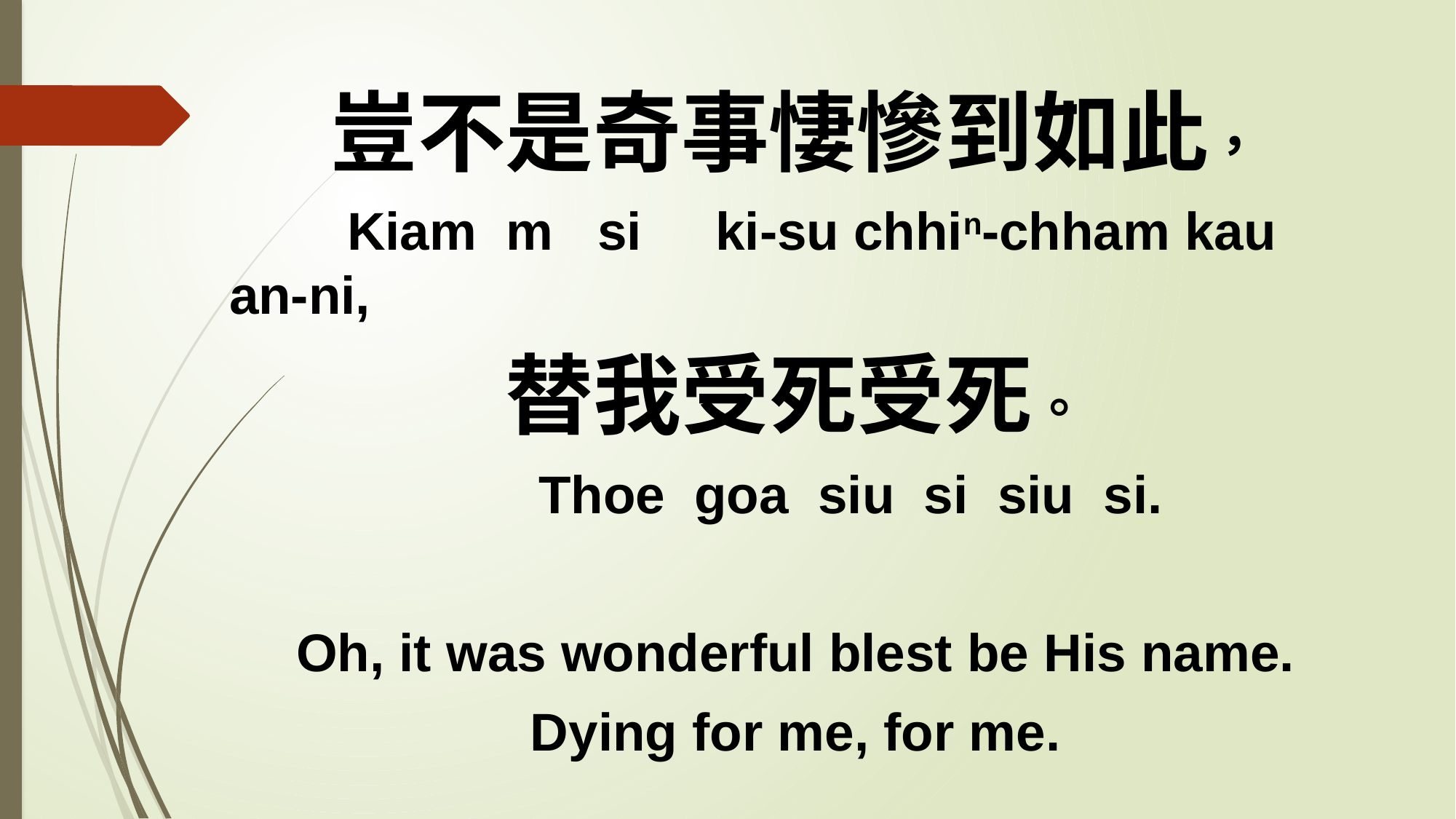

豈不是奇事悽慘到如此，
        Kiam  m   si     ki-su chhin-chham kau an-ni,
替我受死受死。
                     Thoe  goa  siu  si  siu  si.

Oh, it was wonderful blest be His name.
Dying for me, for me.